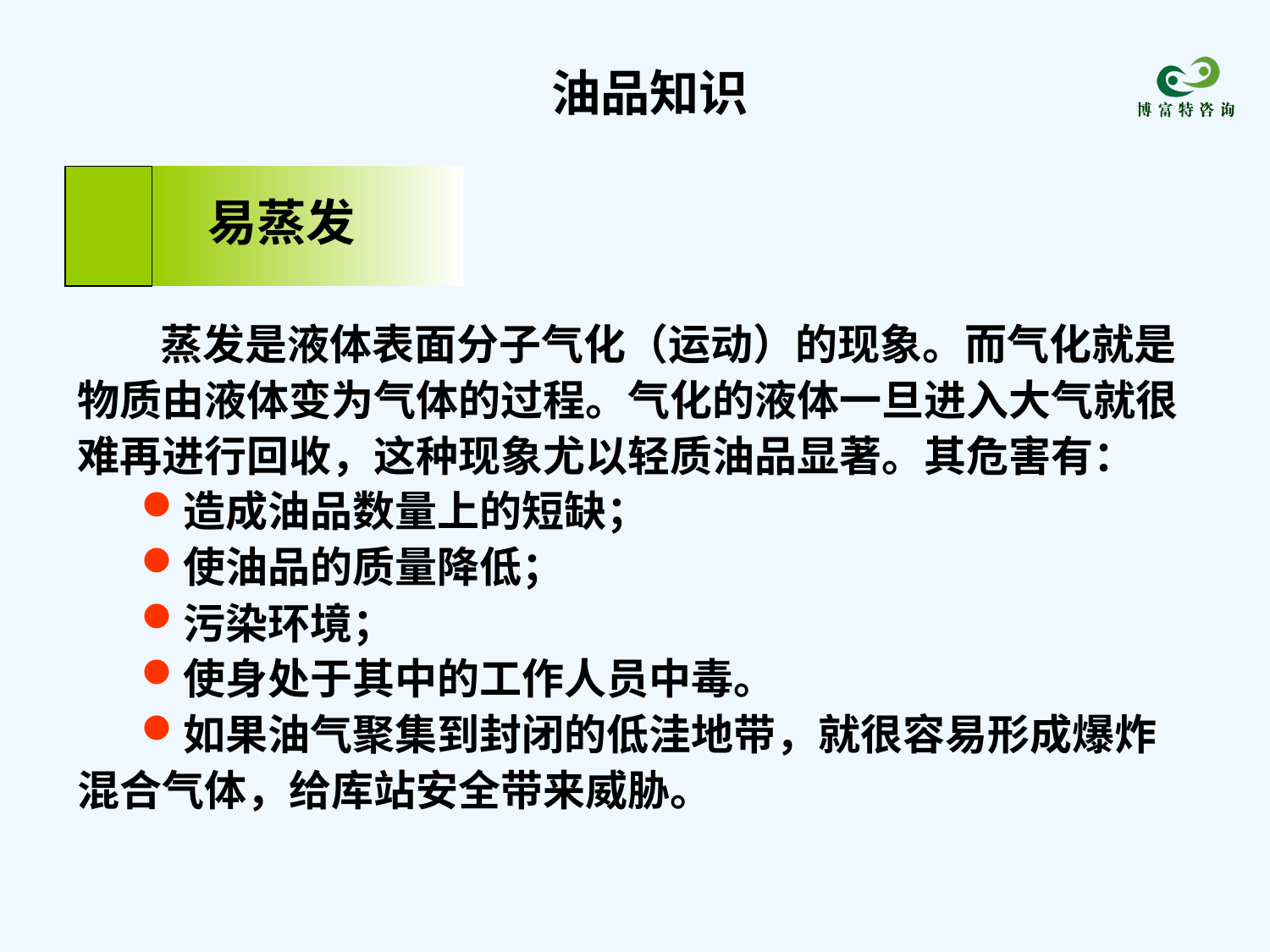

油品知识

易蒸发
 蒸发是液体表面分子气化（运动）的现象。而气化就是物质由液体变为气体的过程。气化的液体一旦进入大气就很难再进行回收，这种现象尤以轻质油品显著。其危害有：
造成油品数量上的短缺；
使油品的质量降低；
污染环境；
使身处于其中的工作人员中毒。
如果油气聚集到封闭的低洼地带，就很容易形成爆炸混合气体，给库站安全带来威胁。
14